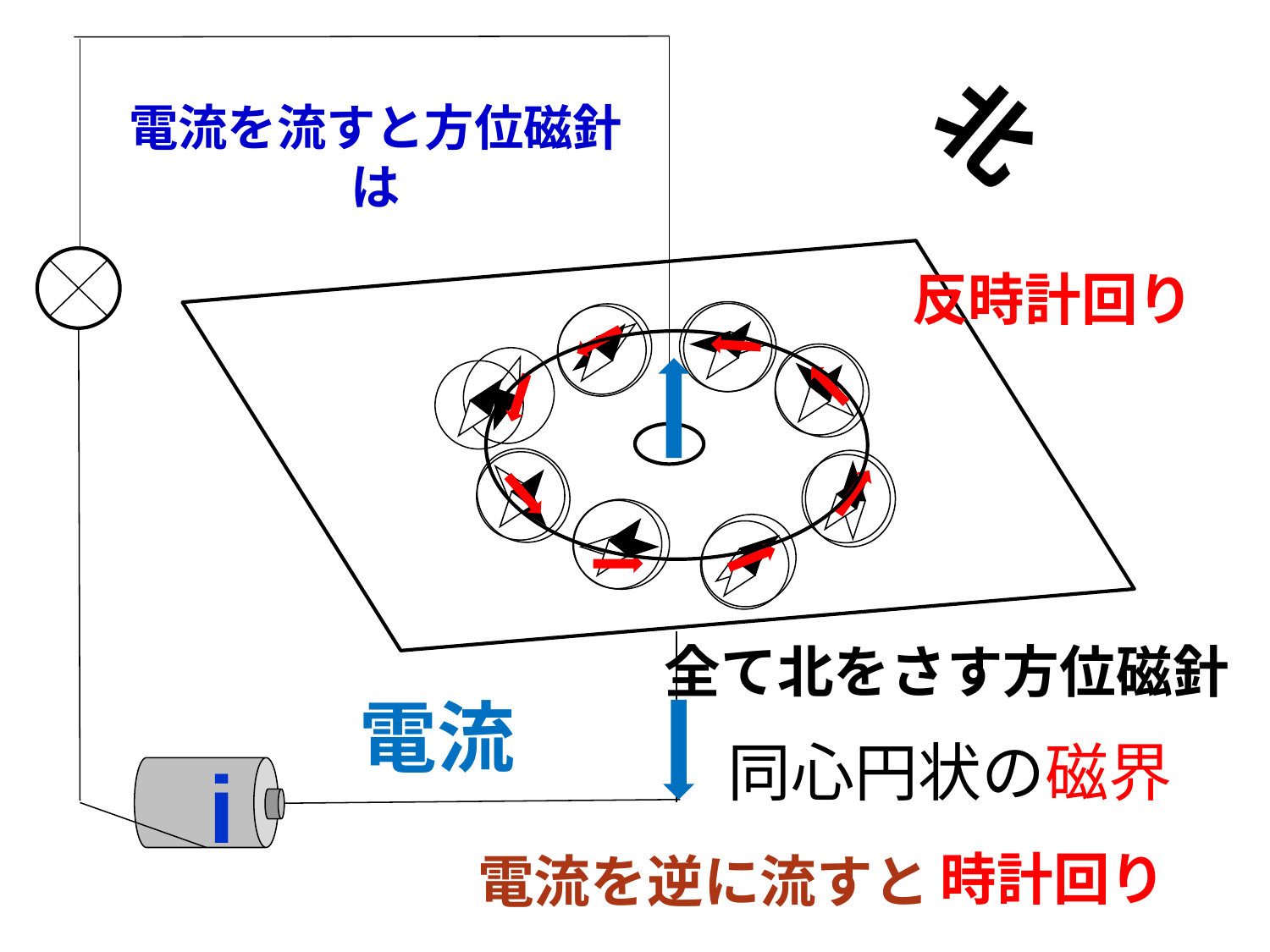

北
電流を流すと方位磁針は

反時計回り

全て北をさす方位磁針
電流
同心円状の磁界

i
時計回り
電流を逆に流すと